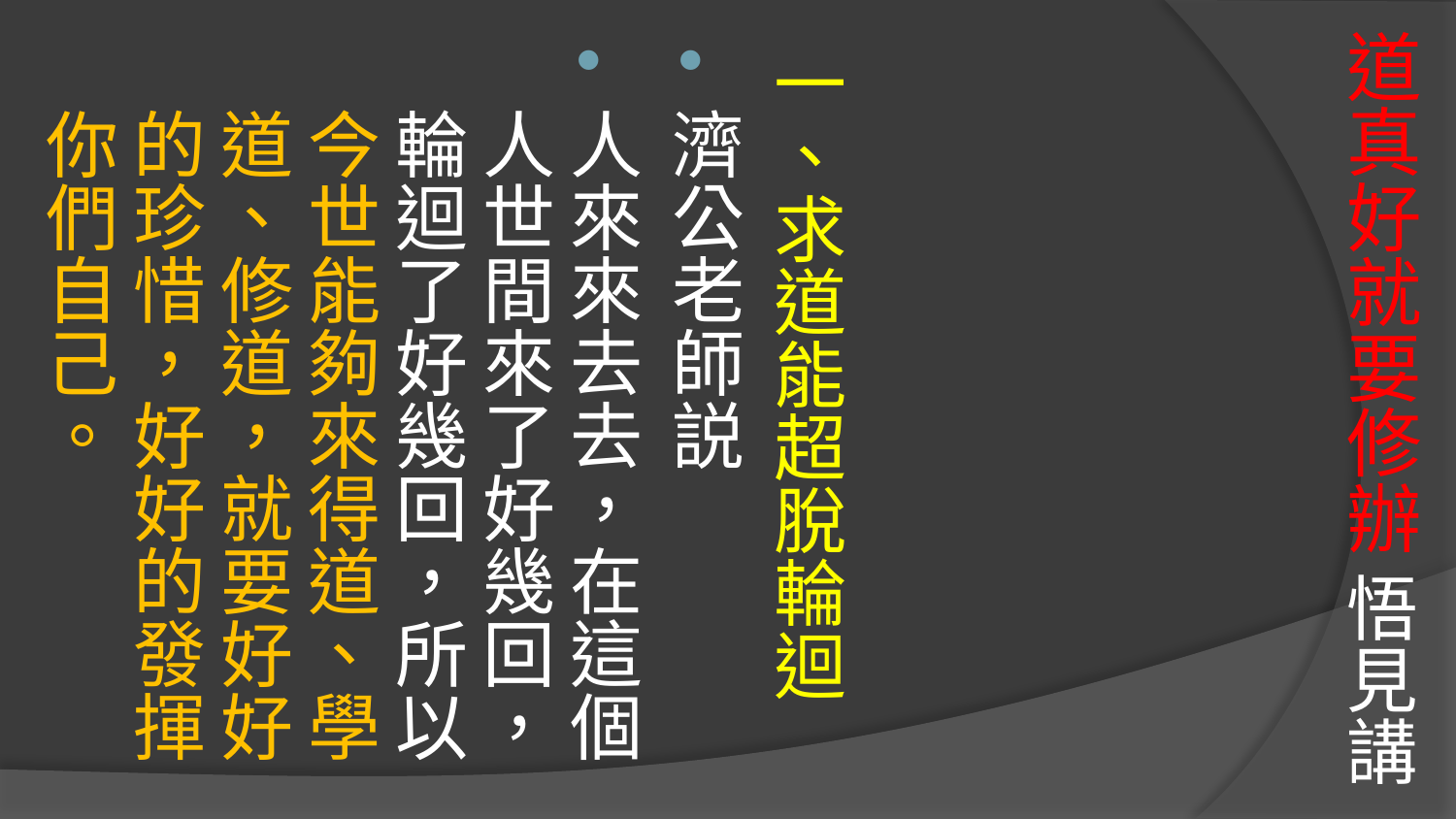

# 道真好就要修辦 悟見講
一、求道能超脫輪迴
濟公老師説
人來來去去，在這個人世間來了好幾回，輪迴了好幾回，所以今世能夠來得道、學道、修道，就要好好的珍惜，好好的發揮你們自己。